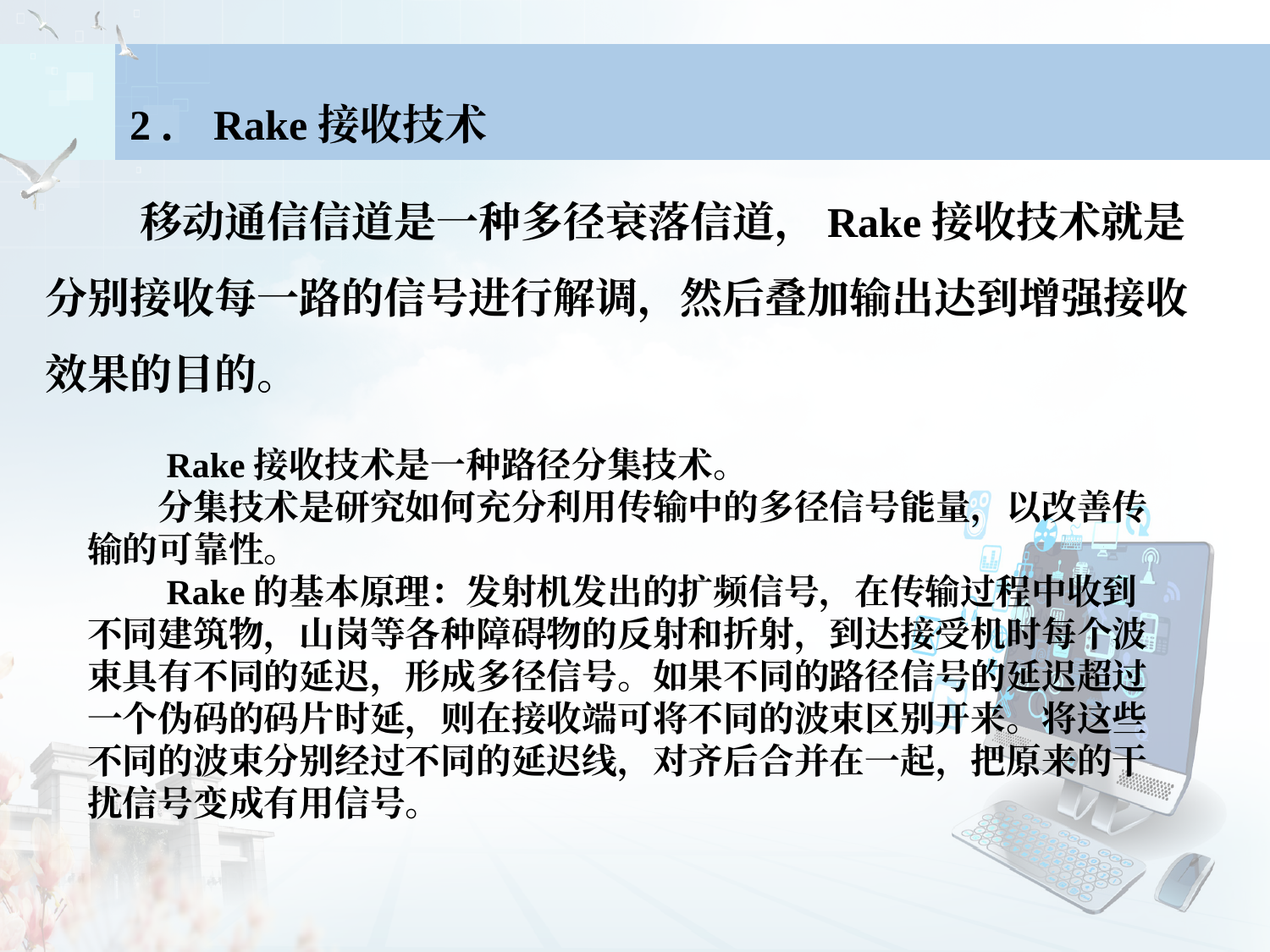

2．Rake接收技术
        移动通信信道是一种多径衰落信道，Rake接收技术就是分别接收每一路的信号进行解调，然后叠加输出达到增强接收效果的目的。
　　Rake接收技术是一种路径分集技术。
　　分集技术是研究如何充分利用传输中的多径信号能量，以改善传输的可靠性。
　　Rake的基本原理：发射机发出的扩频信号，在传输过程中收到不同建筑物，山岗等各种障碍物的反射和折射，到达接受机时每个波束具有不同的延迟，形成多径信号。如果不同的路径信号的延迟超过一个伪码的码片时延，则在接收端可将不同的波束区别开来。将这些不同的波束分别经过不同的延迟线，对齐后合并在一起，把原来的干扰信号变成有用信号。